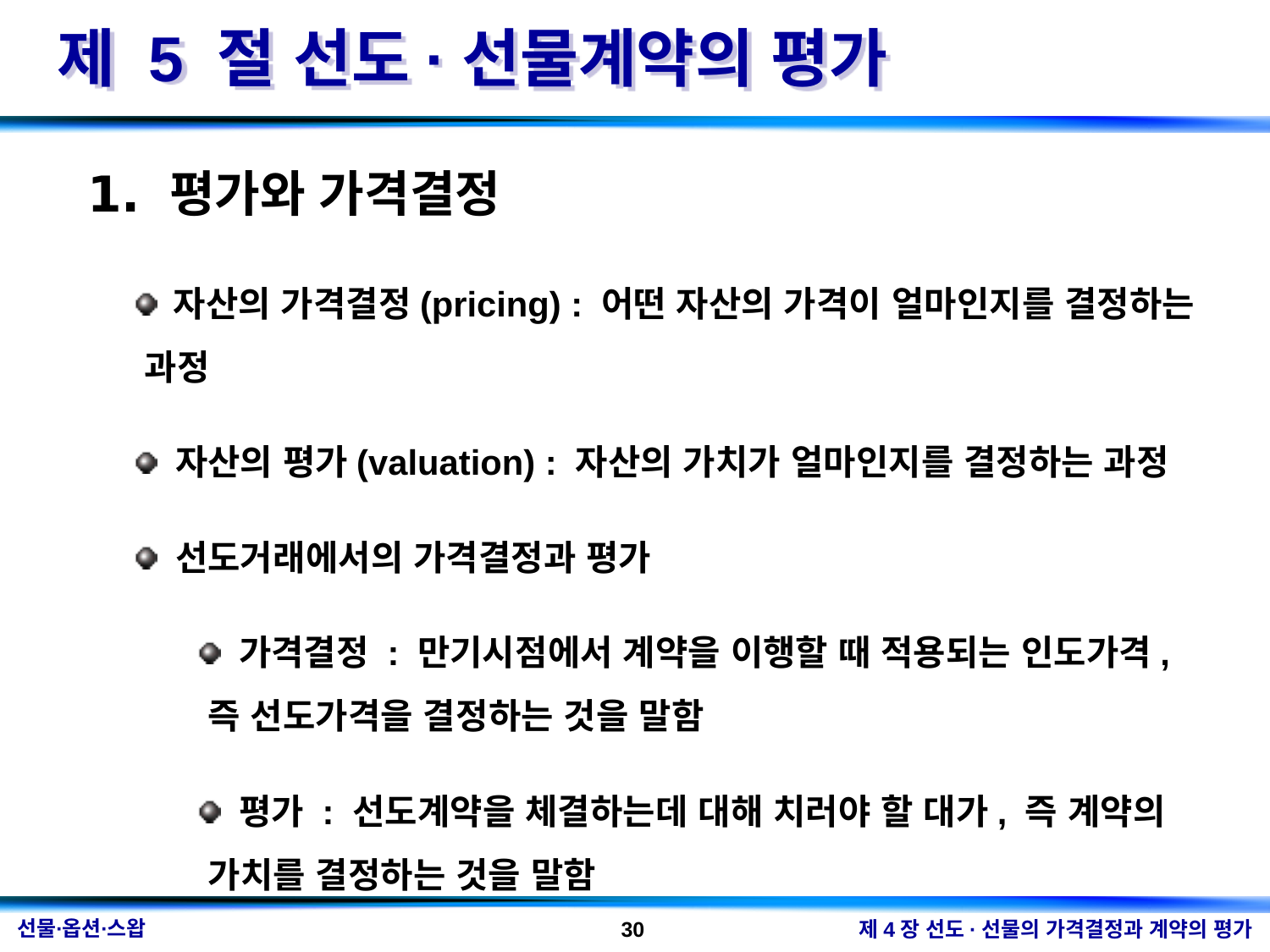

제 5 절 선도·선물계약의 평가
1. 평가와 가격결정
 자산의 가격결정(pricing) : 어떤 자산의 가격이 얼마인지를 결정하는 과정
 자산의 평가(valuation) : 자산의 가치가 얼마인지를 결정하는 과정
 선도거래에서의 가격결정과 평가
 가격결정 : 만기시점에서 계약을 이행할 때 적용되는 인도가격, 즉 선도가격을 결정하는 것을 말함
 평가 : 선도계약을 체결하는데 대해 치러야 할 대가, 즉 계약의 가치를 결정하는 것을 말함
30